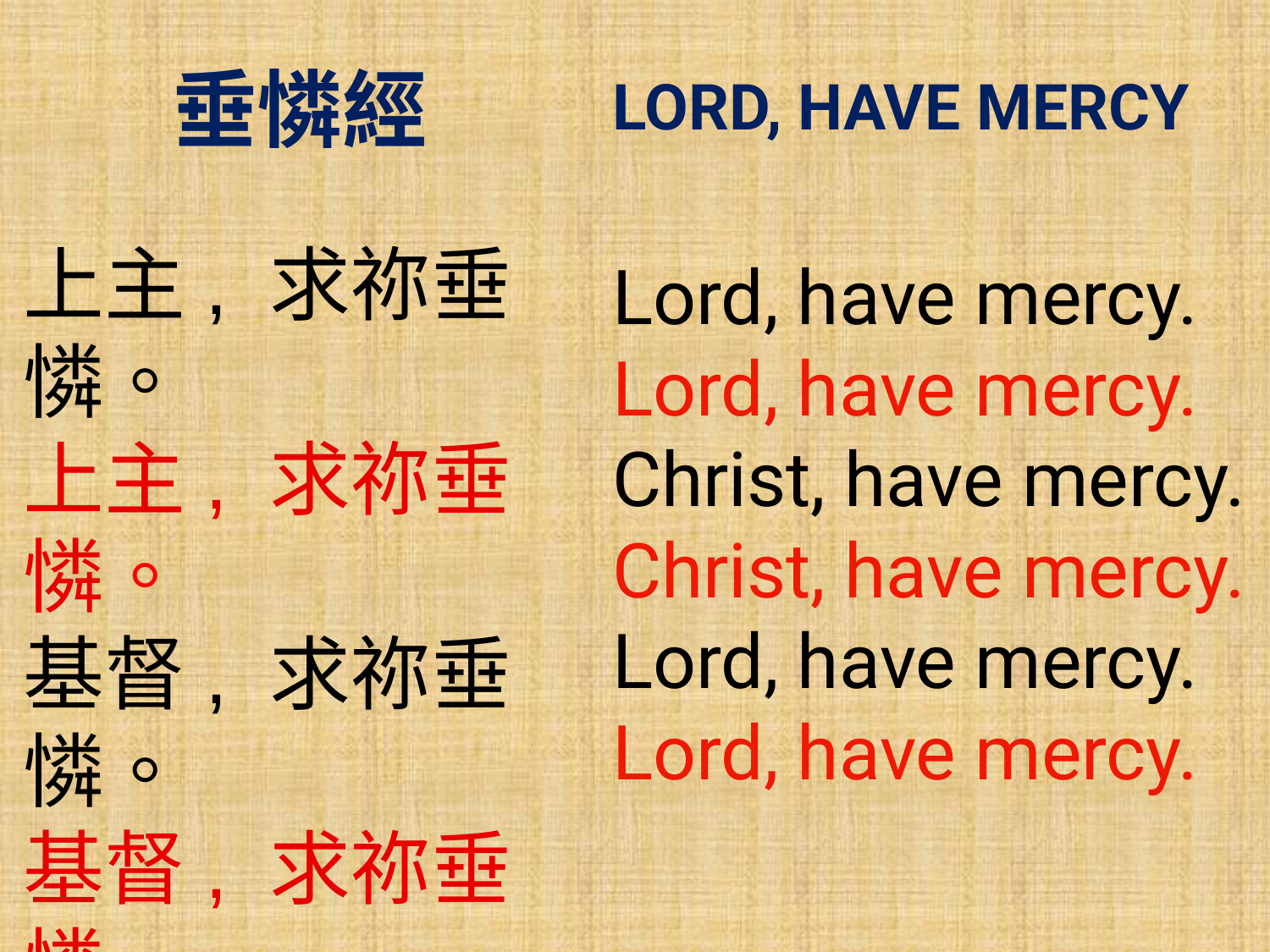

# 垂憐經
LORD, HAVE MERCY
上主, 求祢垂憐。
上主, 求祢垂憐。
基督, 求祢垂憐。
基督, 求祢垂憐。
上主, 求祢垂憐。
上主, 求祢垂憐。
Lord, have mercy.
Lord, have mercy.
Christ, have mercy.
Christ, have mercy.
Lord, have mercy.
Lord, have mercy.